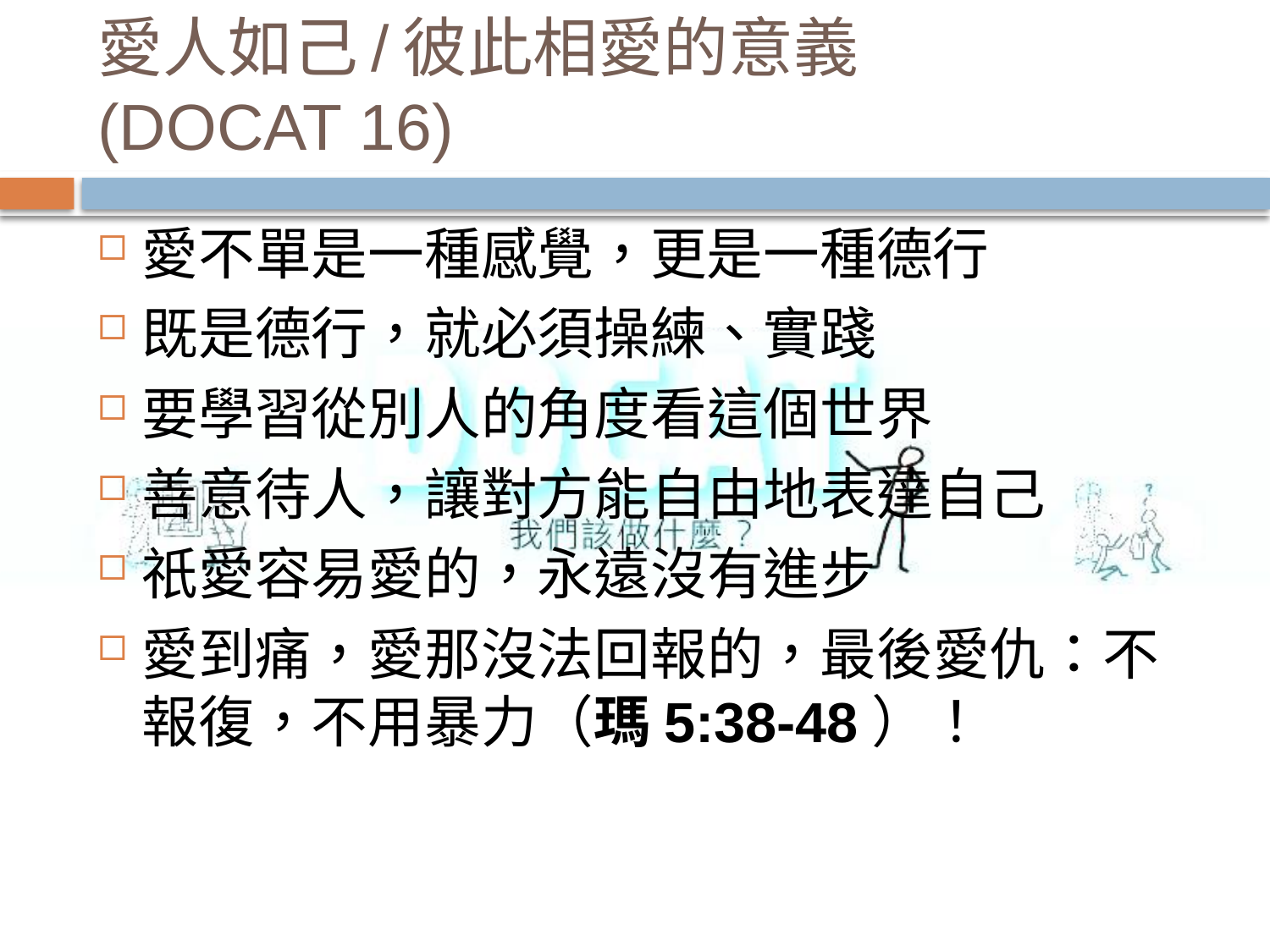

# 愛人如己/彼此相愛的意義 (DOCAT 16)
愛不單是一種感覺，更是一種德行
既是德行，就必須操練、實踐
要學習從別人的角度看這個世界
善意待人，讓對方能自由地表達自己
祇愛容易愛的，永遠沒有進步
愛到痛，愛那沒法回報的，最後愛仇：不報復，不用暴力（瑪5:38-48）！